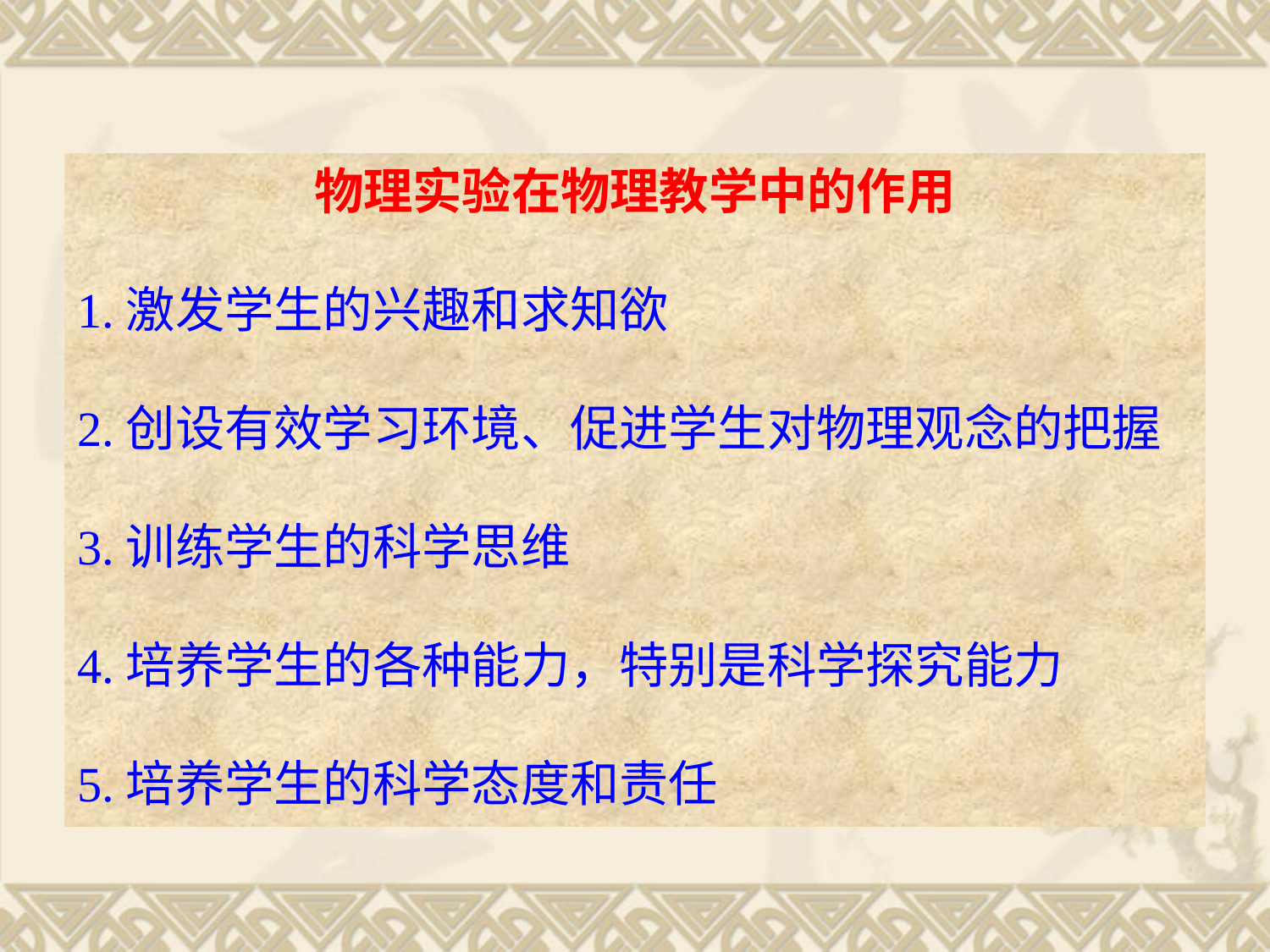

物理实验在物理教学中的作用

1.激发学生的兴趣和求知欲

2.创设有效学习环境、促进学生对物理观念的把握

3.训练学生的科学思维

4.培养学生的各种能力，特别是科学探究能力

5.培养学生的科学态度和责任